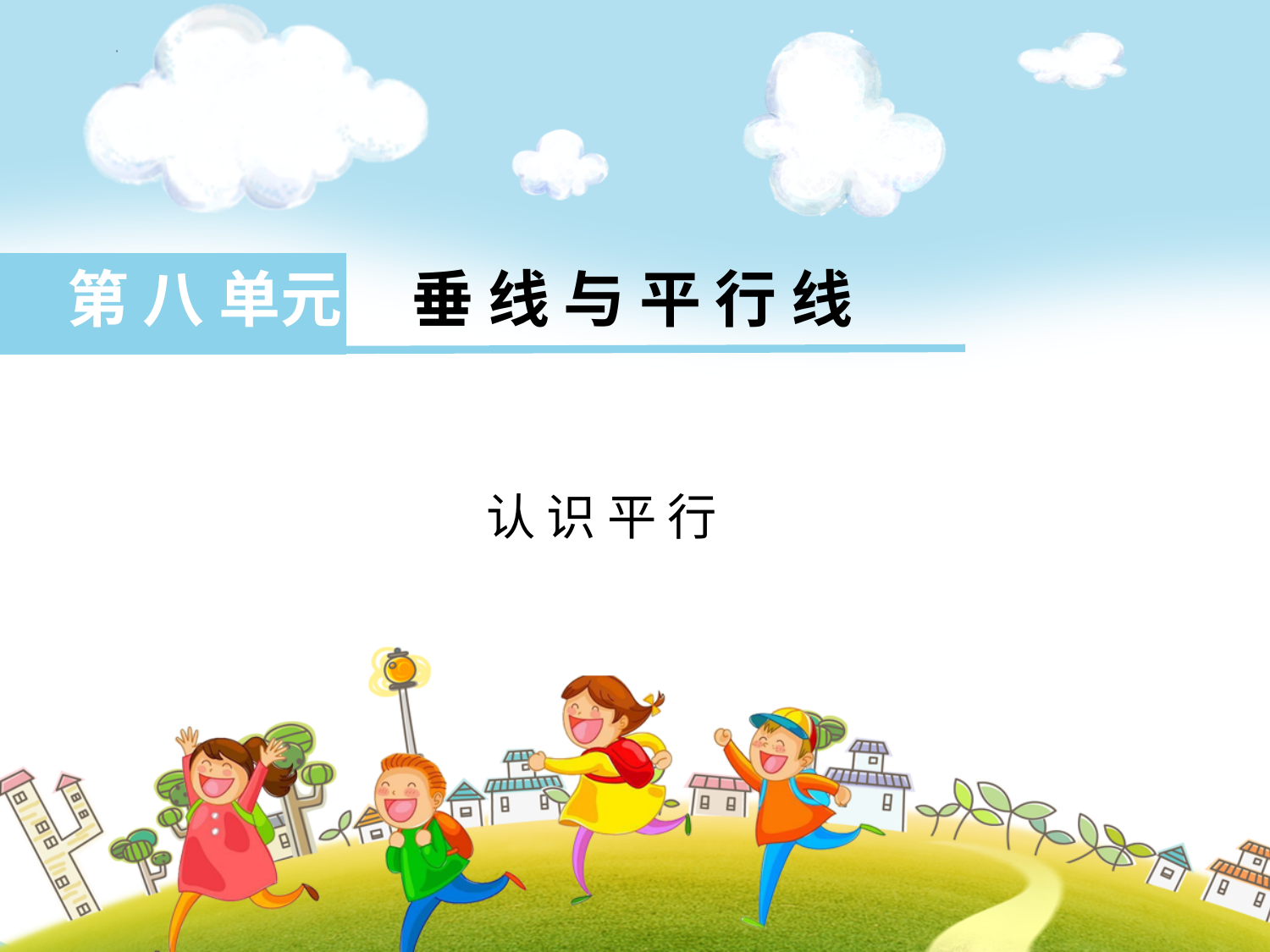

第 八 单元     垂 线 与 平 行 线

              认 识 平 行